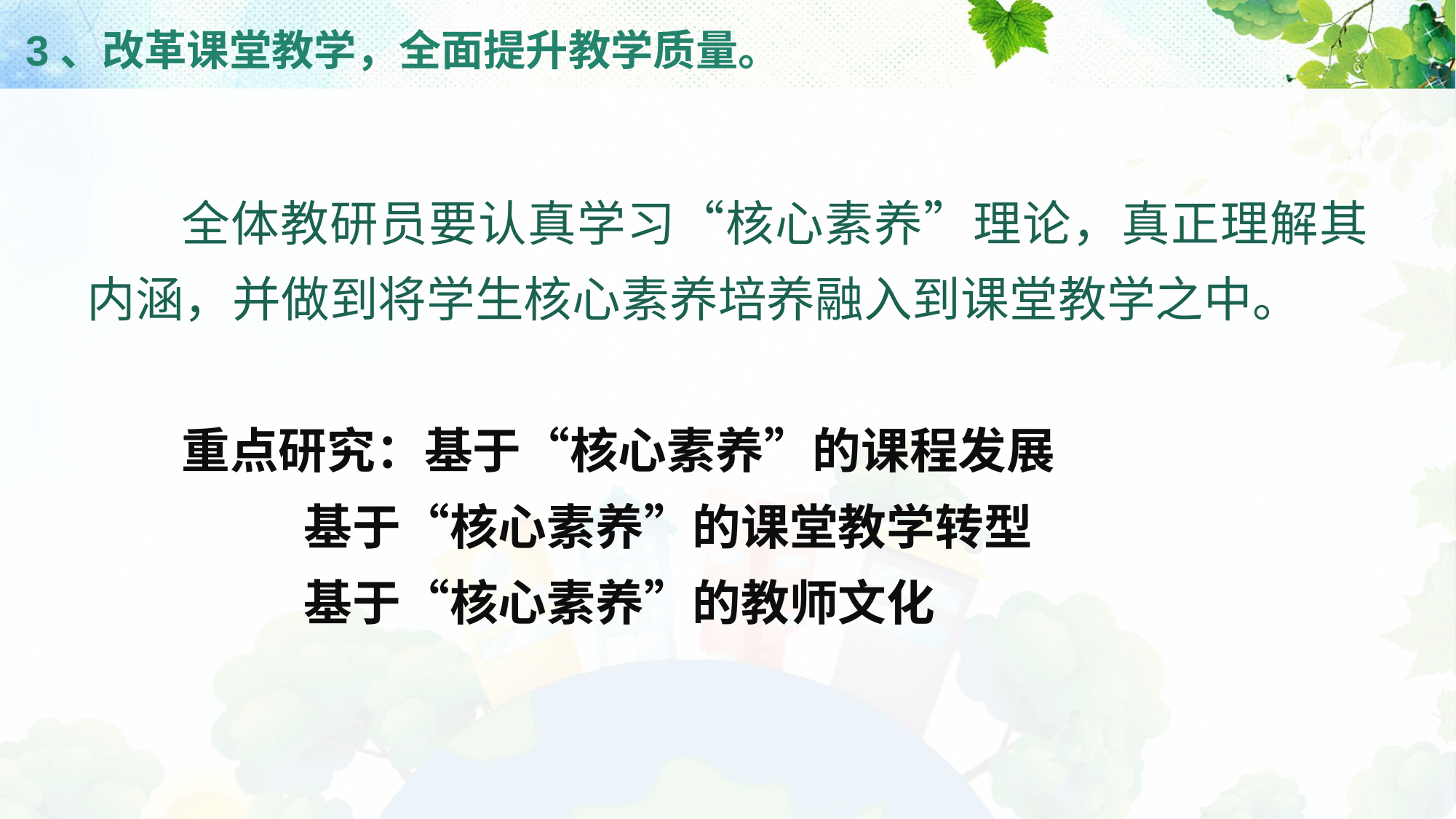

# 3、改革课堂教学，全面提升教学质量。
全体教研员要认真学习“核心素养”理论，真正理解其内涵，并做到将学生核心素养培养融入到课堂教学之中。

重点研究：基于“核心素养”的课程发展
          基于“核心素养”的课堂教学转型
          基于“核心素养”的教师文化